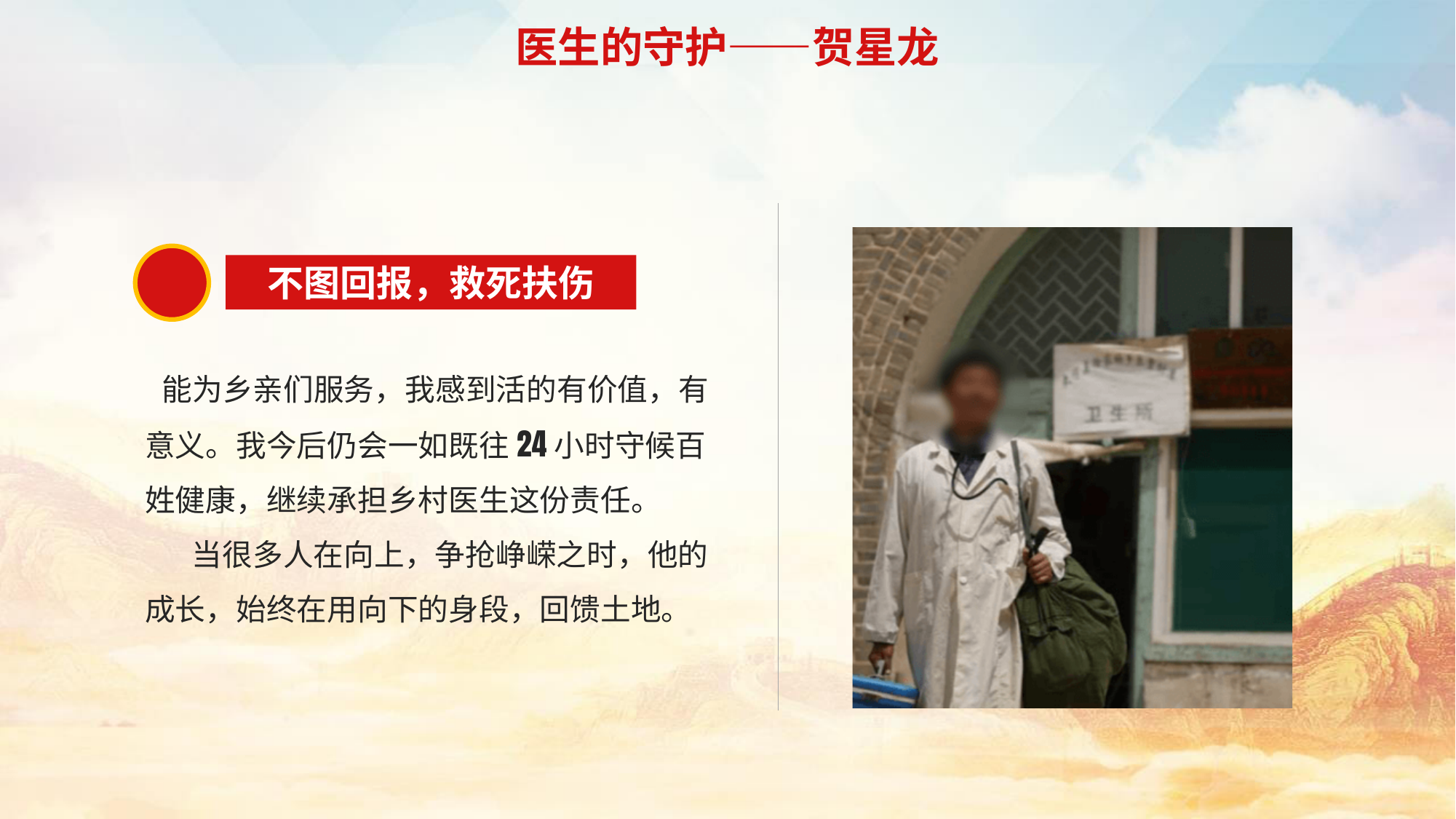

医生的守护——贺星龙

不图回报，救死扶伤
 能为乡亲们服务，我感到活的有价值，有意义。我今后仍会一如既往24小时守候百姓健康，继续承担乡村医生这份责任。
       当很多人在向上，争抢峥嵘之时，他的成长，始终在用向下的身段，回馈土地。